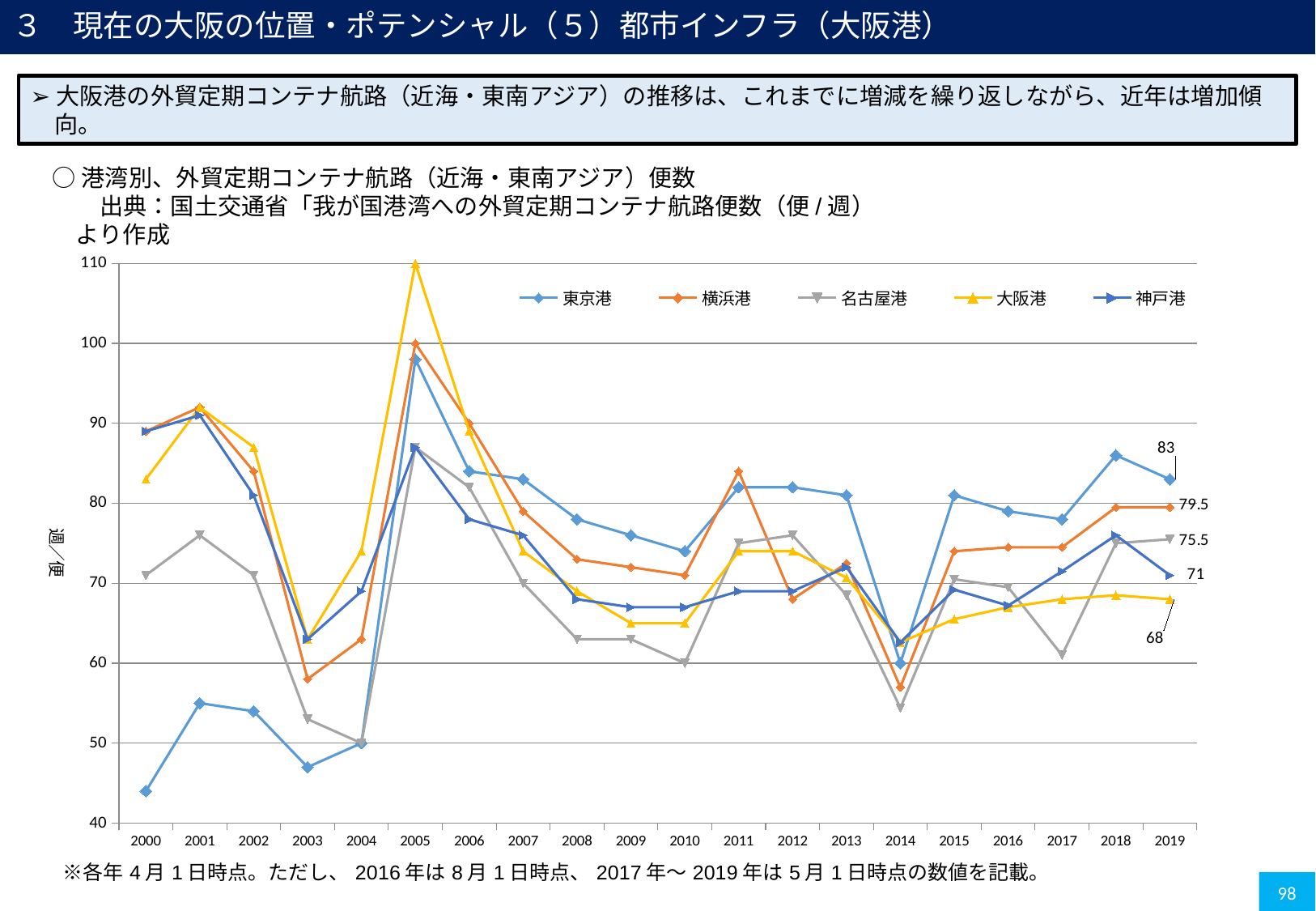

３　現在の大阪の位置・ポテンシャル（５）都市インフラ（大阪港）
➢大阪港の外貿定期コンテナ航路（近海・東南アジア）の推移は、これまでに増減を繰り返しながら、近年は増加傾向。
○港湾別、外貿定期コンテナ航路（近海・東南アジア）便数
　　出典：国土交通省「我が国港湾への外貿定期コンテナ航路便数（便/週）より作成

### Chart

| Category | 東京港 | 横浜港 | 名古屋港 | 大阪港 | 神戸港 |
|---|---|---|---|---|---|
| 2000 | 44.0 | 89.0 | 71.0 | 83.0 | 89.0 |
| 2001 | 55.0 | 92.0 | 76.0 | 92.0 | 91.0 |
| 2002 | 54.0 | 84.0 | 71.0 | 87.0 | 81.0 |
| 2003 | 47.0 | 58.0 | 53.0 | 63.0 | 63.0 |
| 2004 | 50.0 | 63.0 | 50.0 | 74.0 | 69.0 |
| 2005 | 98.0 | 100.0 | 87.0 | 110.0 | 87.0 |
| 2006 | 84.0 | 90.0 | 82.0 | 89.0 | 78.0 |
| 2007 | 83.0 | 79.0 | 70.0 | 74.0 | 76.0 |
| 2008 | 78.0 | 73.0 | 63.0 | 69.0 | 68.0 |
| 2009 | 76.0 | 72.0 | 63.0 | 65.0 | 67.0 |
| 2010 | 74.0 | 71.0 | 60.0 | 65.0 | 67.0 |
| 2011 | 82.0 | 84.0 | 75.0 | 74.0 | 69.0 |
| 2012 | 82.0 | 68.0 | 76.0 | 74.0 | 69.0 |
| 2013 | 81.0 | 72.5 | 68.5 | 70.7 | 72.0 |
| 2014 | 60.0 | 57.0 | 54.4 | 62.6 | 62.6 |
| 2015 | 81.0 | 74.0 | 70.5 | 65.5 | 69.2 |
| 2016 | 79.0 | 74.5 | 69.5 | 67.0 | 67.2 |
| 2017 | 78.0 | 74.5 | 61.0 | 68.0 | 71.5 |
| 2018 | 86.0 | 79.5 | 75.0 | 68.5 | 76.0 |
| 2019 | 83.0 | 79.5 | 75.5 | 68.0 | 71.0 |
98